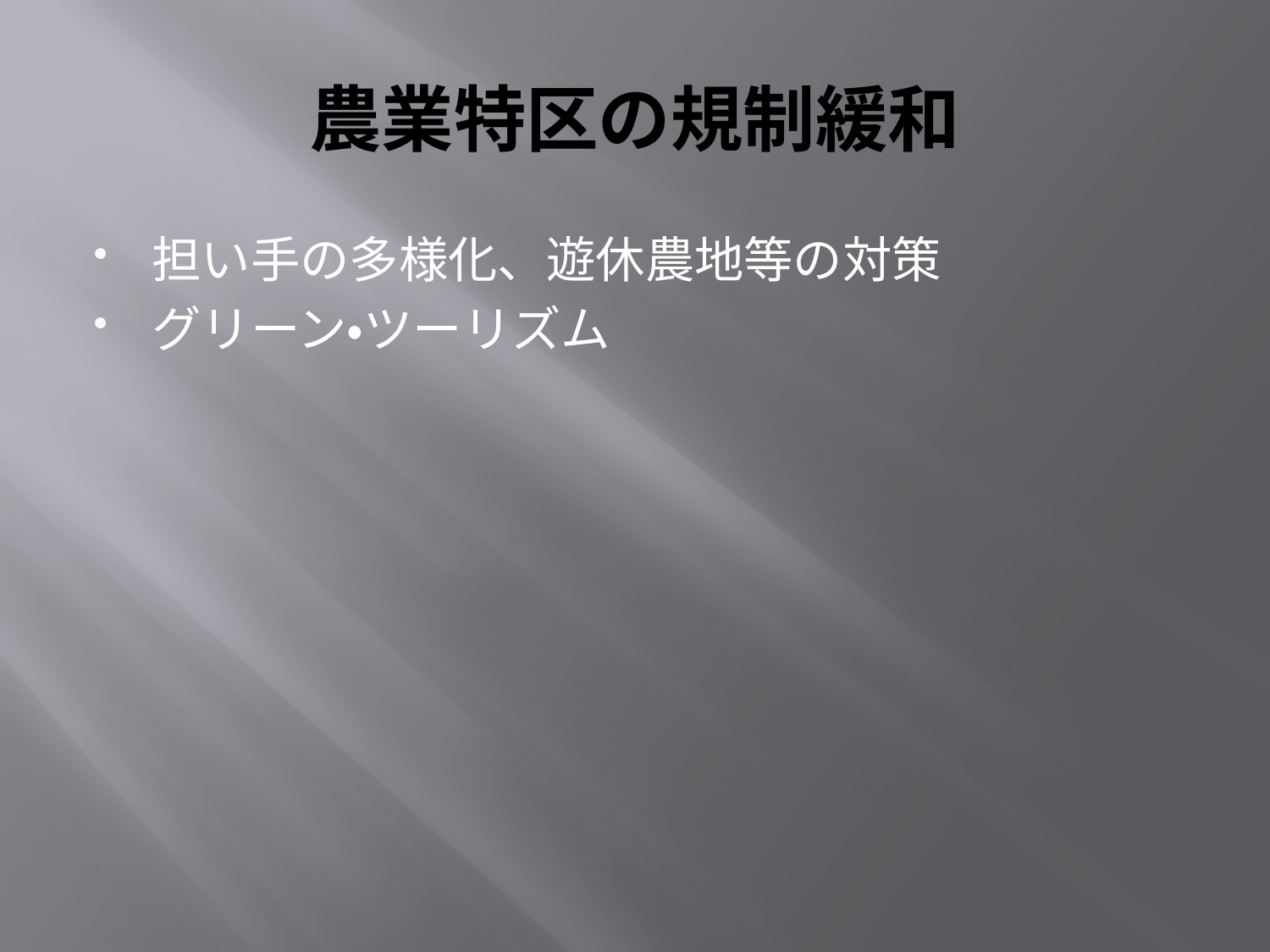

# 農業特区の規制緩和
担い手の多様化、遊休農地等の対策
グリーン・ツーリズム